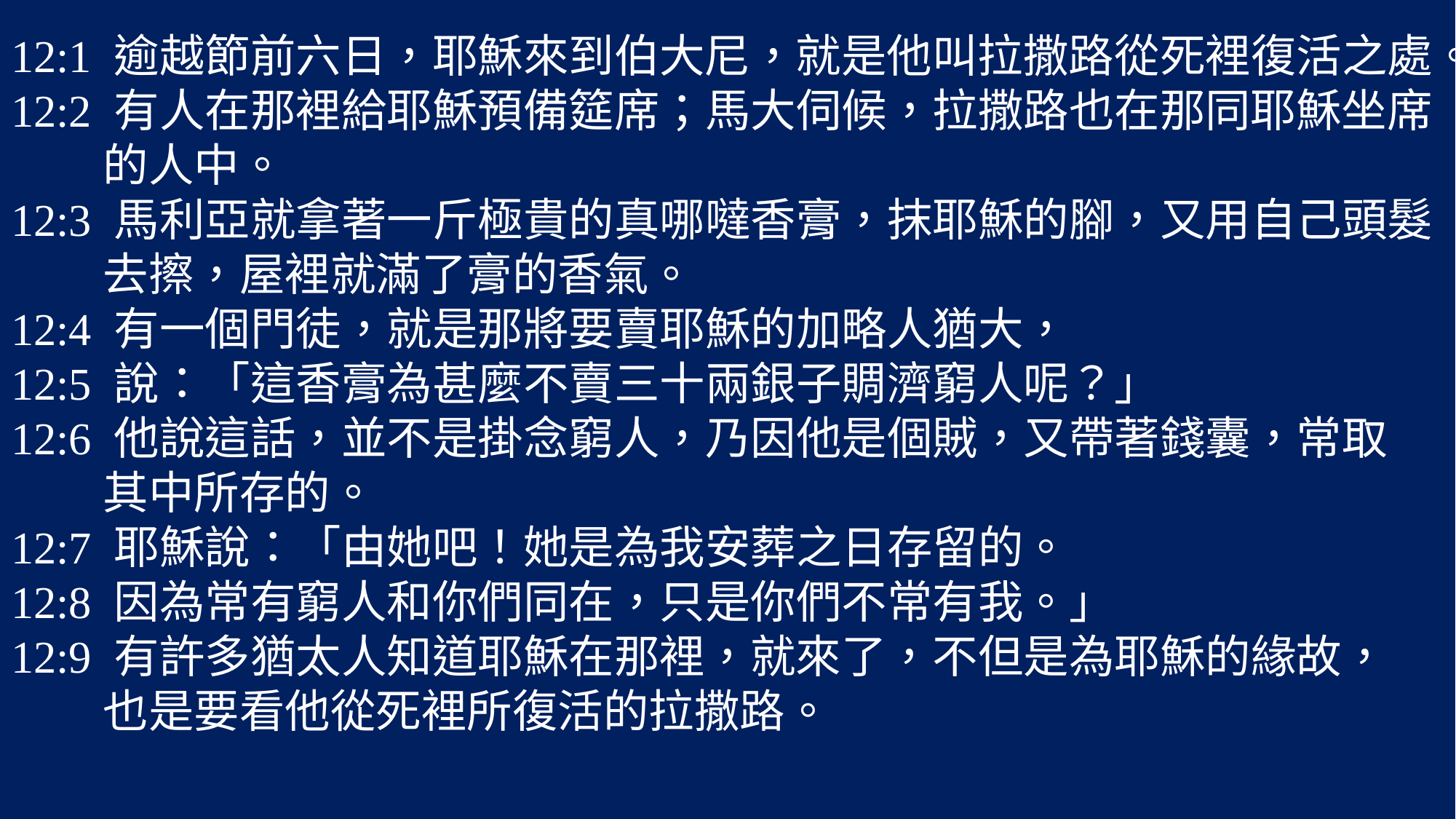

12:1 逾越節前六日，耶穌來到伯大尼，就是他叫拉撒路從死裡復活之處。
12:2 有人在那裡給耶穌預備筵席；馬大伺候，拉撒路也在那同耶穌坐席
        的人中。
12:3 馬利亞就拿著一斤極貴的真哪噠香膏，抹耶穌的腳，又用自己頭髮
        去擦，屋裡就滿了膏的香氣。
12:4 有一個門徒，就是那將要賣耶穌的加略人猶大，
12:5 說：「這香膏為甚麼不賣三十兩銀子賙濟窮人呢？」
12:6 他說這話，並不是掛念窮人，乃因他是個賊，又帶著錢囊，常取
        其中所存的。
12:7 耶穌說：「由她吧！她是為我安葬之日存留的。
12:8 因為常有窮人和你們同在，只是你們不常有我。」
12:9 有許多猶太人知道耶穌在那裡，就來了，不但是為耶穌的緣故，
        也是要看他從死裡所復活的拉撒路。